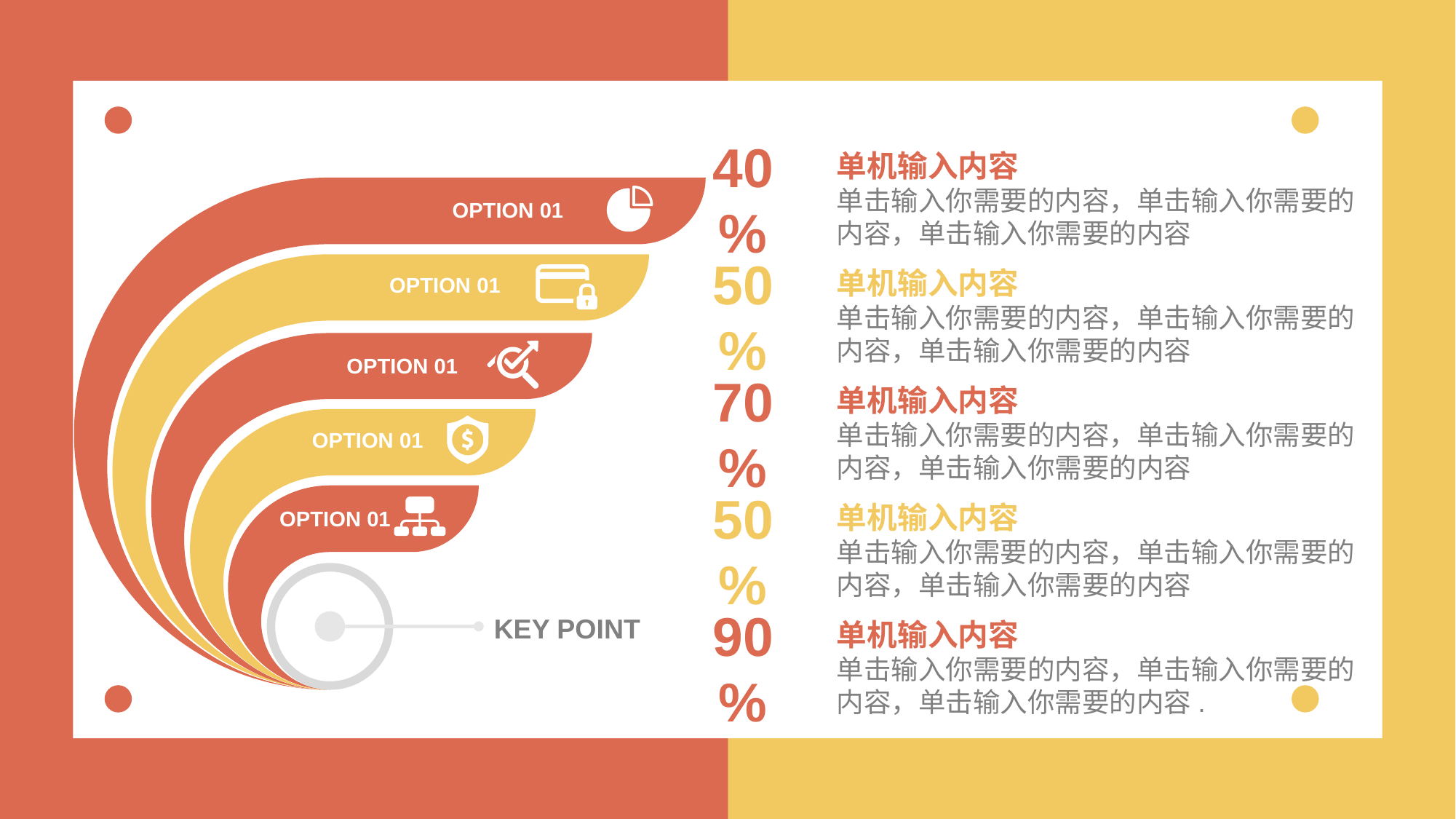

40%
单机输入内容
单击输入你需要的内容，单击输入你需要的内容，单击输入你需要的内容

OPTION 01
50%

单机输入内容
单击输入你需要的内容，单击输入你需要的内容，单击输入你需要的内容

OPTION 01

OPTION 01
70%
单机输入内容
单击输入你需要的内容，单击输入你需要的内容，单击输入你需要的内容

OPTION 01
50%

单机输入内容
单击输入你需要的内容，单击输入你需要的内容，单击输入你需要的内容
OPTION 01

90%

KEY POINT
单机输入内容
单击输入你需要的内容，单击输入你需要的内容，单击输入你需要的内容.